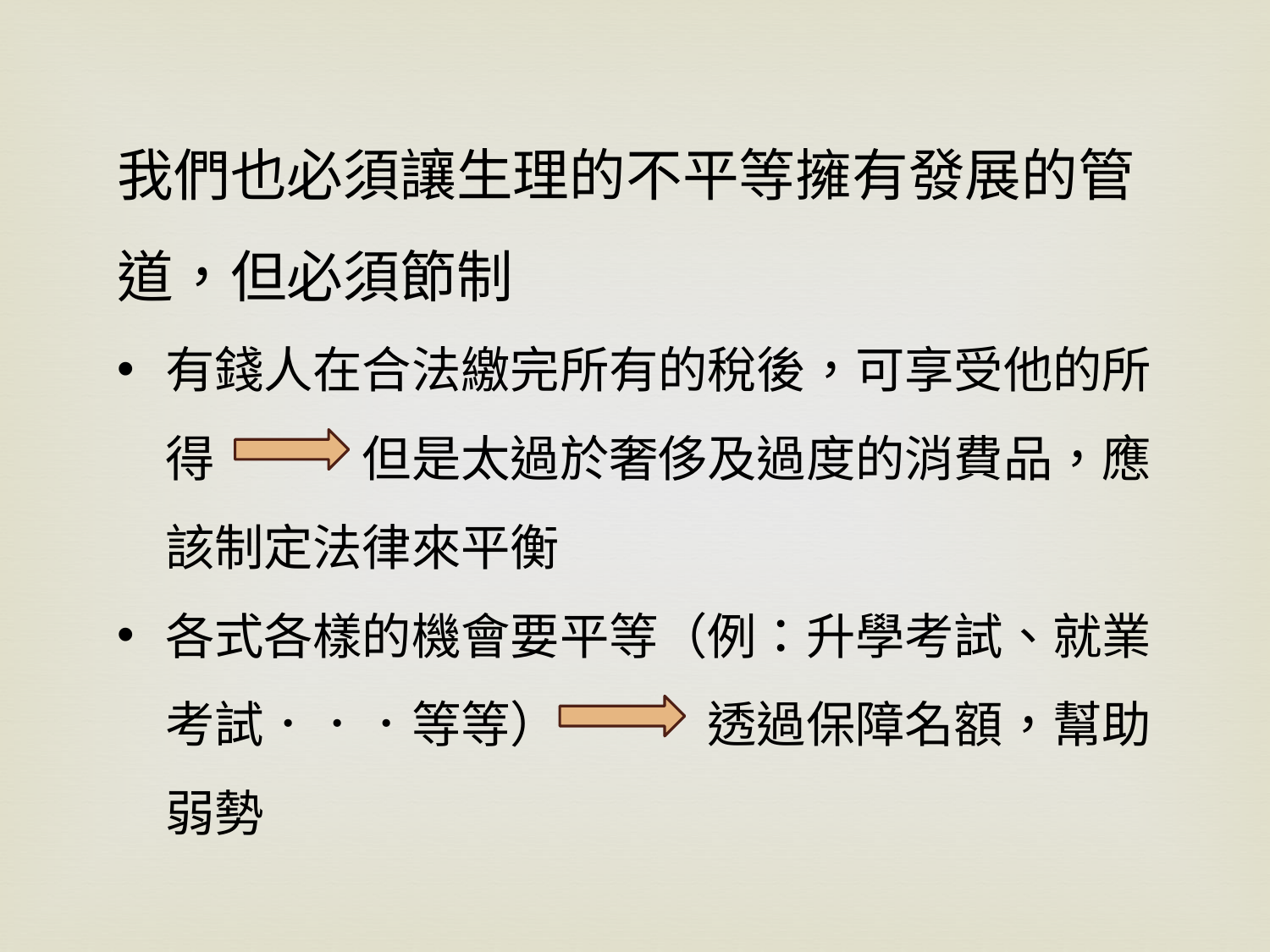

我們也必須讓生理的不平等擁有發展的管道，但必須節制
有錢人在合法繳完所有的稅後，可享受他的所得　　　但是太過於奢侈及過度的消費品，應該制定法律來平衡
各式各樣的機會要平等（例：升學考試、就業考試．．．等等）　　　透過保障名額，幫助弱勢